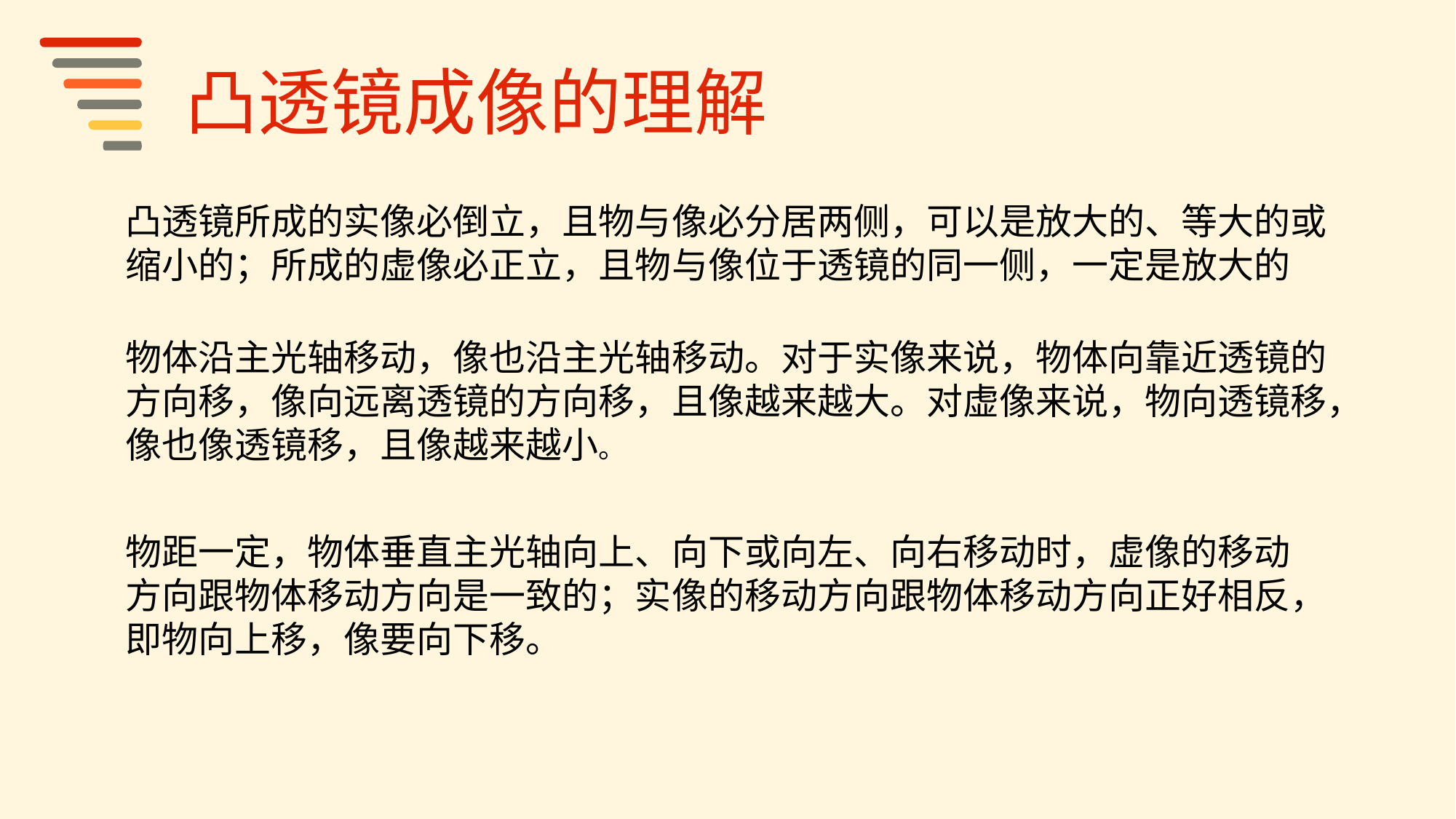

凸透镜成像的理解
凸透镜所成的实像必倒立，且物与像必分居两侧，可以是放大的、等大的或缩小的；所成的虚像必正立，且物与像位于透镜的同一侧，一定是放大的
物体沿主光轴移动，像也沿主光轴移动。对于实像来说，物体向靠近透镜的方向移，像向远离透镜的方向移，且像越来越大。对虚像来说，物向透镜移，像也像透镜移，且像越来越小。
物距一定，物体垂直主光轴向上、向下或向左、向右移动时，虚像的移动方向跟物体移动方向是一致的；实像的移动方向跟物体移动方向正好相反，即物向上移，像要向下移。